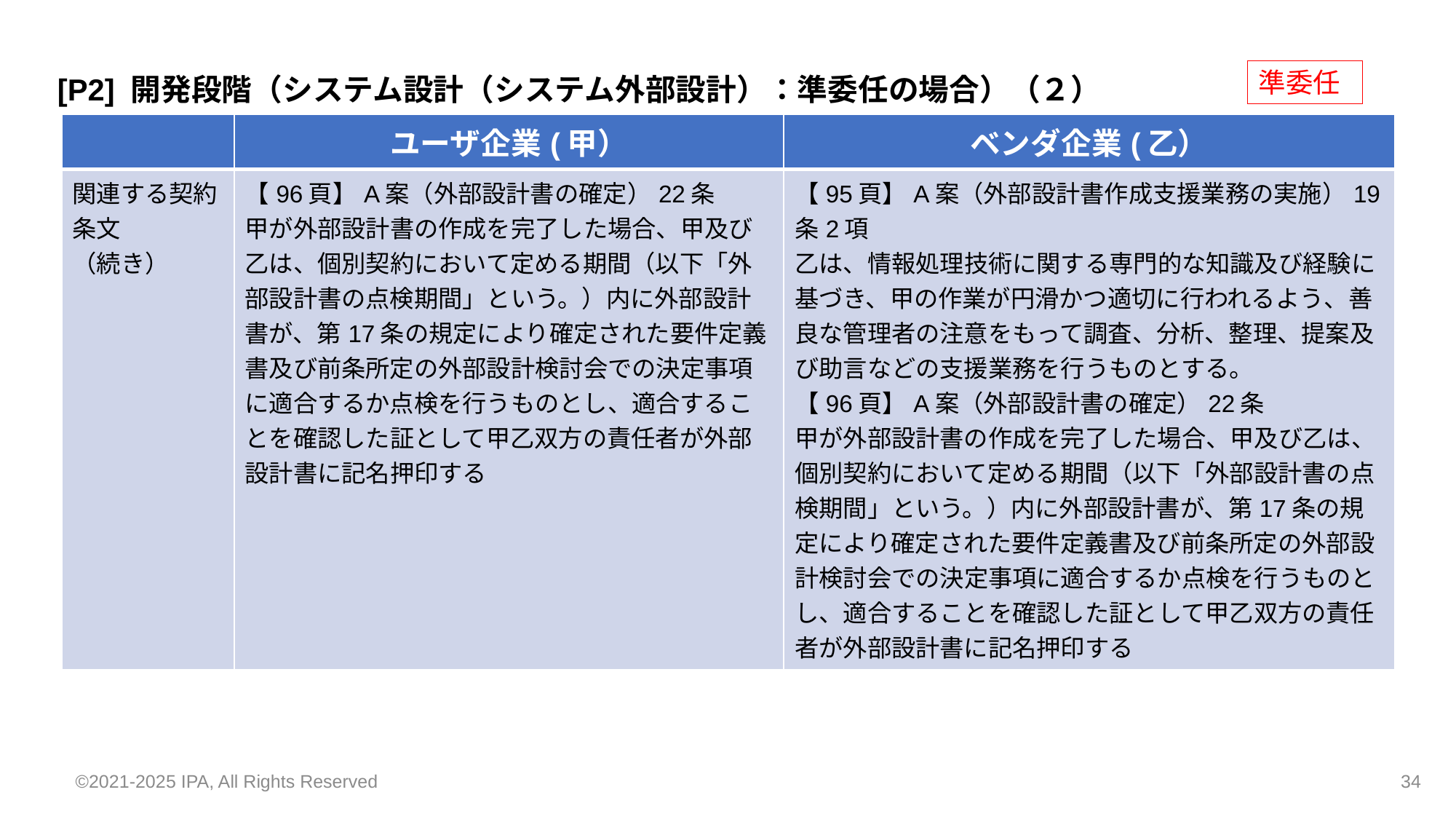

準委任
[P2] 開発段階（システム設計（システム外部設計）：準委任の場合）（２）
|  | ユーザ企業(甲） | ベンダ企業(乙） |
| --- | --- | --- |
| 関連する契約条文 （続き） | 【96頁】A案（外部設計書の確定）22条 甲が外部設計書の作成を完了した場合、甲及び乙は、個別契約において定める期間（以下「外部設計書の点検期間」という。）内に外部設計書が、第17条の規定により確定された要件定義書及び前条所定の外部設計検討会での決定事項に適合するか点検を行うものとし、適合することを確認した証として甲乙双方の責任者が外部設計書に記名押印する | 【95頁】A案（外部設計書作成支援業務の実施）19条2項 乙は、情報処理技術に関する専門的な知識及び経験に基づき、甲の作業が円滑かつ適切に行われるよう、善良な管理者の注意をもって調査、分析、整理、提案及び助言などの支援業務を行うものとする。 【96頁】A案（外部設計書の確定）22条 甲が外部設計書の作成を完了した場合、甲及び乙は、個別契約において定める期間（以下「外部設計書の点検期間」という。）内に外部設計書が、第17条の規定により確定された要件定義書及び前条所定の外部設計検討会での決定事項に適合するか点検を行うものとし、適合することを確認した証として甲乙双方の責任者が外部設計書に記名押印する |
©2021-2025 IPA, All Rights Reserved
34